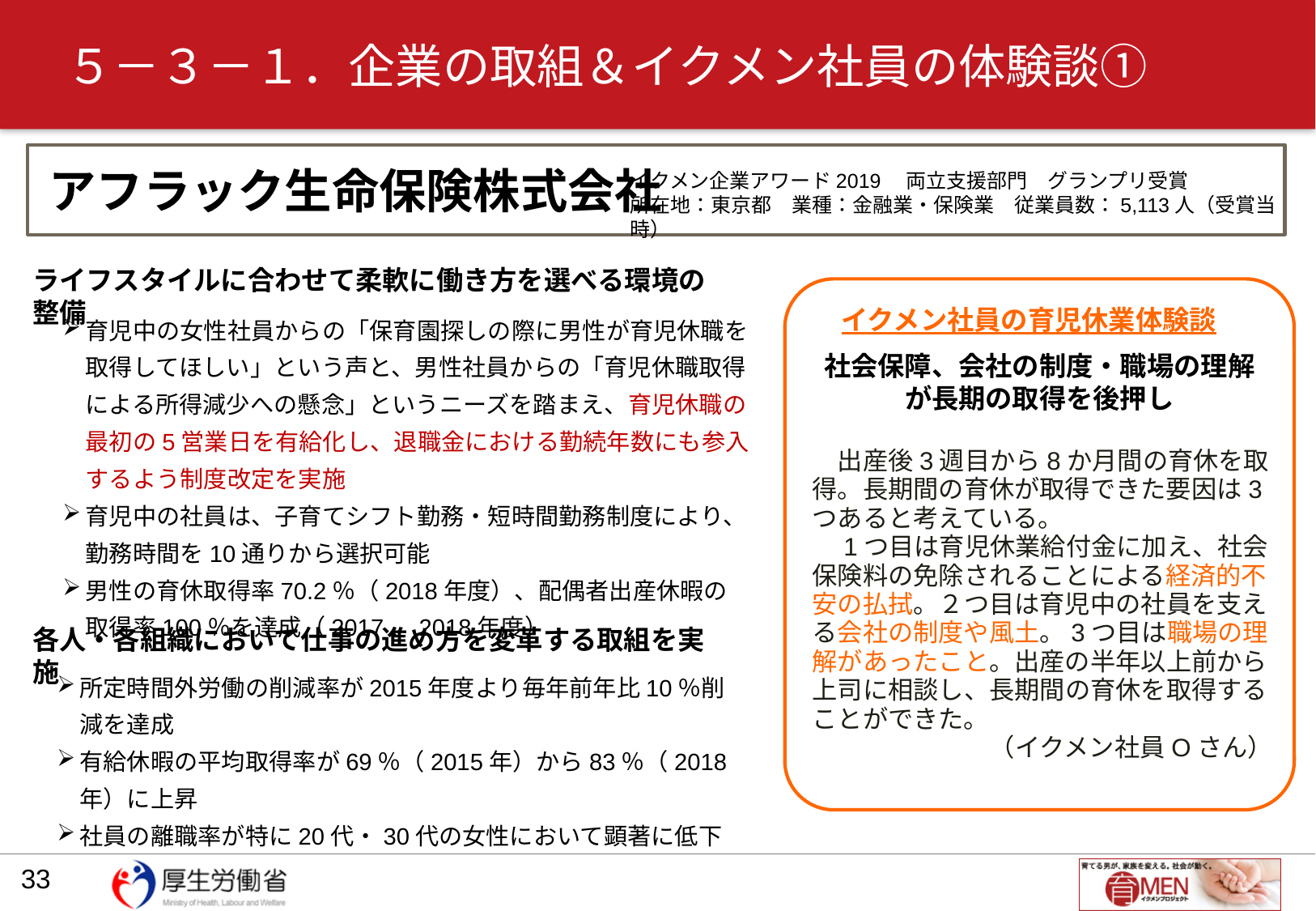

# ５－３－１．企業の取組＆イクメン社員の体験談①

アフラック生命保険株式会社
イクメン企業アワード2019　両立支援部門　グランプリ受賞
所在地：東京都　業種：金融業・保険業　従業員数：5,113人（受賞当時）
ライフスタイルに合わせて柔軟に働き方を選べる環境の整備

育児中の女性社員からの「保育園探しの際に男性が育児休職を取得してほしい」という声と、男性社員からの「育児休職取得による所得減少への懸念」というニーズを踏まえ、育児休職の最初の5営業日を有給化し、退職金における勤続年数にも参入するよう制度改定を実施
育児中の社員は、子育てシフト勤務・短時間勤務制度により、勤務時間を10通りから選択可能
男性の育休取得率70.2％（2018年度）、配偶者出産休暇の取得率100％を達成（2017、2018年度）

イクメン社員の育児休業体験談
社会保障、会社の制度・職場の理解が長期の取得を後押し
　出産後3週目から8か月間の育休を取得。長期間の育休が取得できた要因は3つあると考えている。
　1つ目は育児休業給付金に加え、社会保険料の免除されることによる経済的不安の払拭。２つ目は育児中の社員を支える会社の制度や風土。3つ目は職場の理解があったこと。出産の半年以上前から上司に相談し、長期間の育休を取得することができた。
（イクメン社員Oさん）

各人・各組織において仕事の進め方を変革する取組を実施
所定時間外労働の削減率が2015年度より毎年前年比10％削減を達成
有給休暇の平均取得率が69％（2015年）から83％（2018年）に上昇
社員の離職率が特に20代・30代の女性において顕著に低下
33